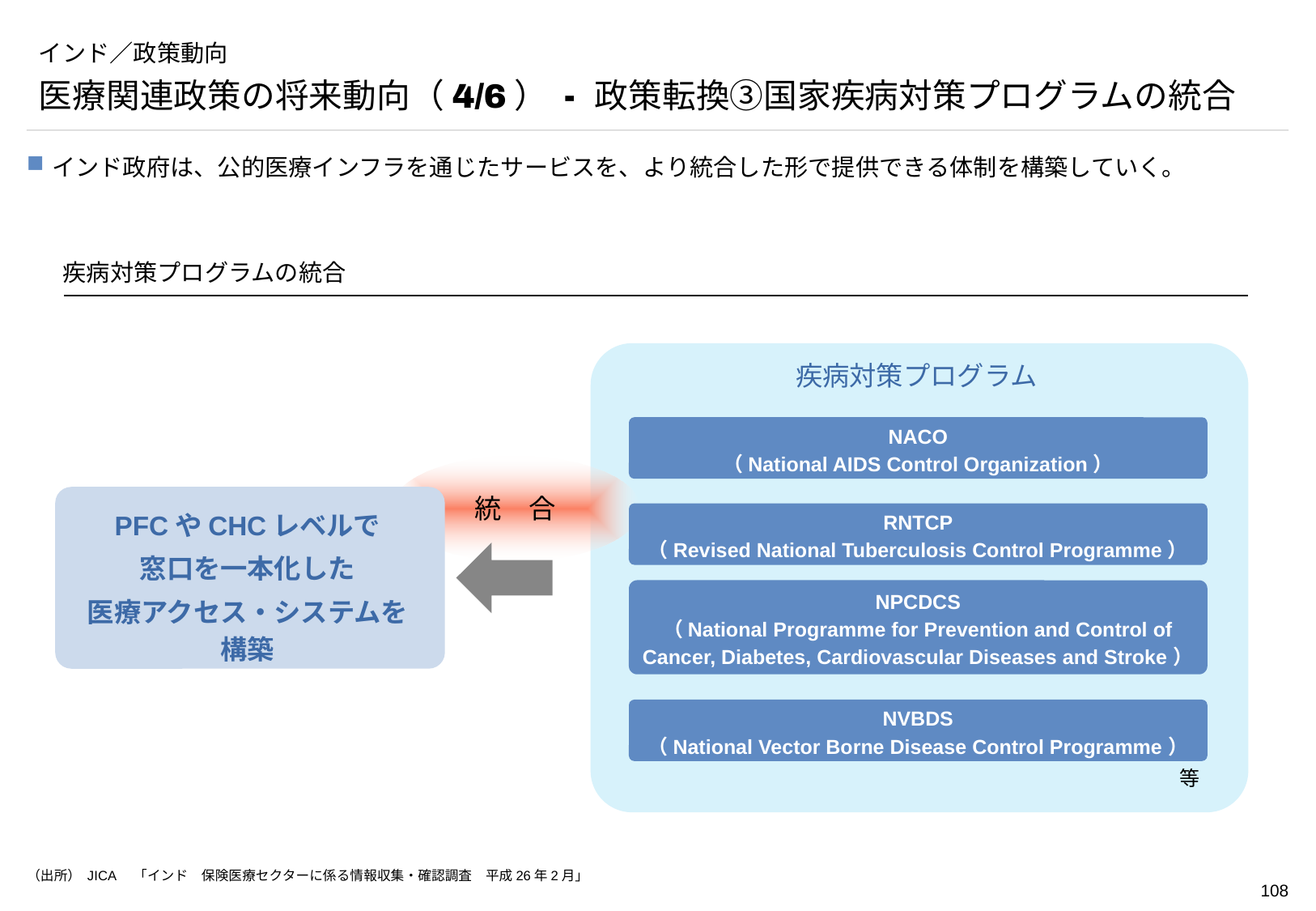

# インド／政策動向
医療関連政策の将来動向（4/6） - 政策転換③国家疾病対策プログラムの統合
インド政府は、公的医療インフラを通じたサービスを、より統合した形で提供できる体制を構築していく。

疾病対策プログラムの統合

疾病対策プログラム
NACO
（National AIDS Control Organization）
統　合
PFCやCHCレベルで
窓口を一本化した
医療アクセス・システムを構築
RNTCP
（Revised National Tuberculosis Control Programme）

NPCDCS
（National Programme for Prevention and Control of Cancer, Diabetes, Cardiovascular Diseases and Stroke）
NVBDS
（National Vector Borne Disease Control Programme）
等
（出所） JICA　「インド　保険医療セクターに係る情報収集・確認調査　平成26年2月」